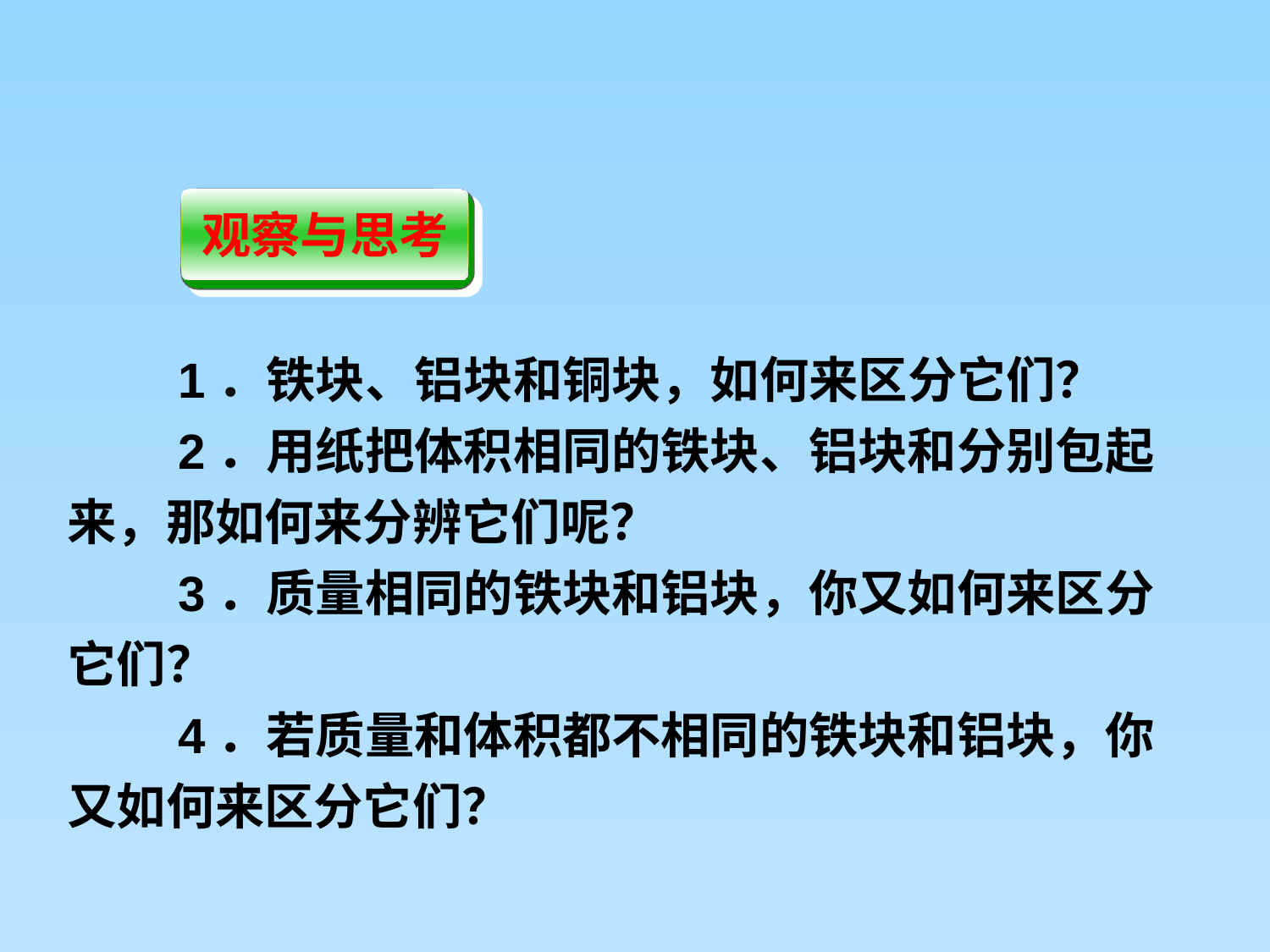

观察与思考
　　1．铁块、铝块和铜块，如何来区分它们？
　　2．用纸把体积相同的铁块、铝块和分别包起来，那如何来分辨它们呢？
　　3．质量相同的铁块和铝块，你又如何来区分它们？
　　4．若质量和体积都不相同的铁块和铝块，你又如何来区分它们？